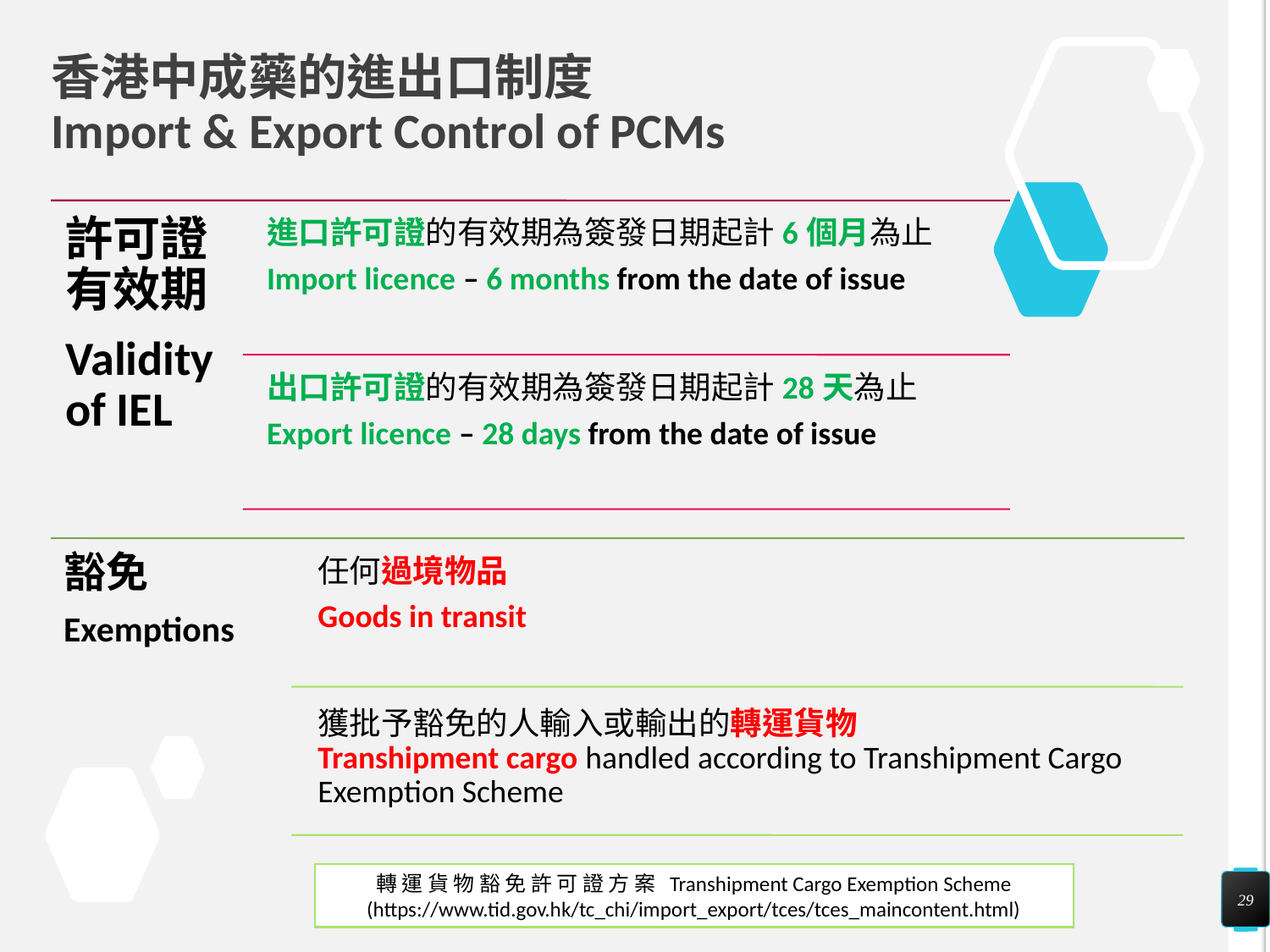

# 香港中成藥的進出口制度 Import & Export Control of PCMs
許可證有效期
Validity of IEL
進口許可證的有效期為簽發日期起計6個月為止
Import licence – 6 months from the date of issue
出口許可證的有效期為簽發日期起計28天為止
Export licence – 28 days from the date of issue
豁免
Exemptions
任何過境物品
Goods in transit
獲批予豁免的人輸入或輸出的轉運貨物
Transhipment cargo handled according to Transhipment Cargo Exemption Scheme
轉 運 貨 物 豁 免 許 可 證 方 案  Transhipment Cargo Exemption Scheme
(https://www.tid.gov.hk/tc_chi/import_export/tces/tces_maincontent.html)
29